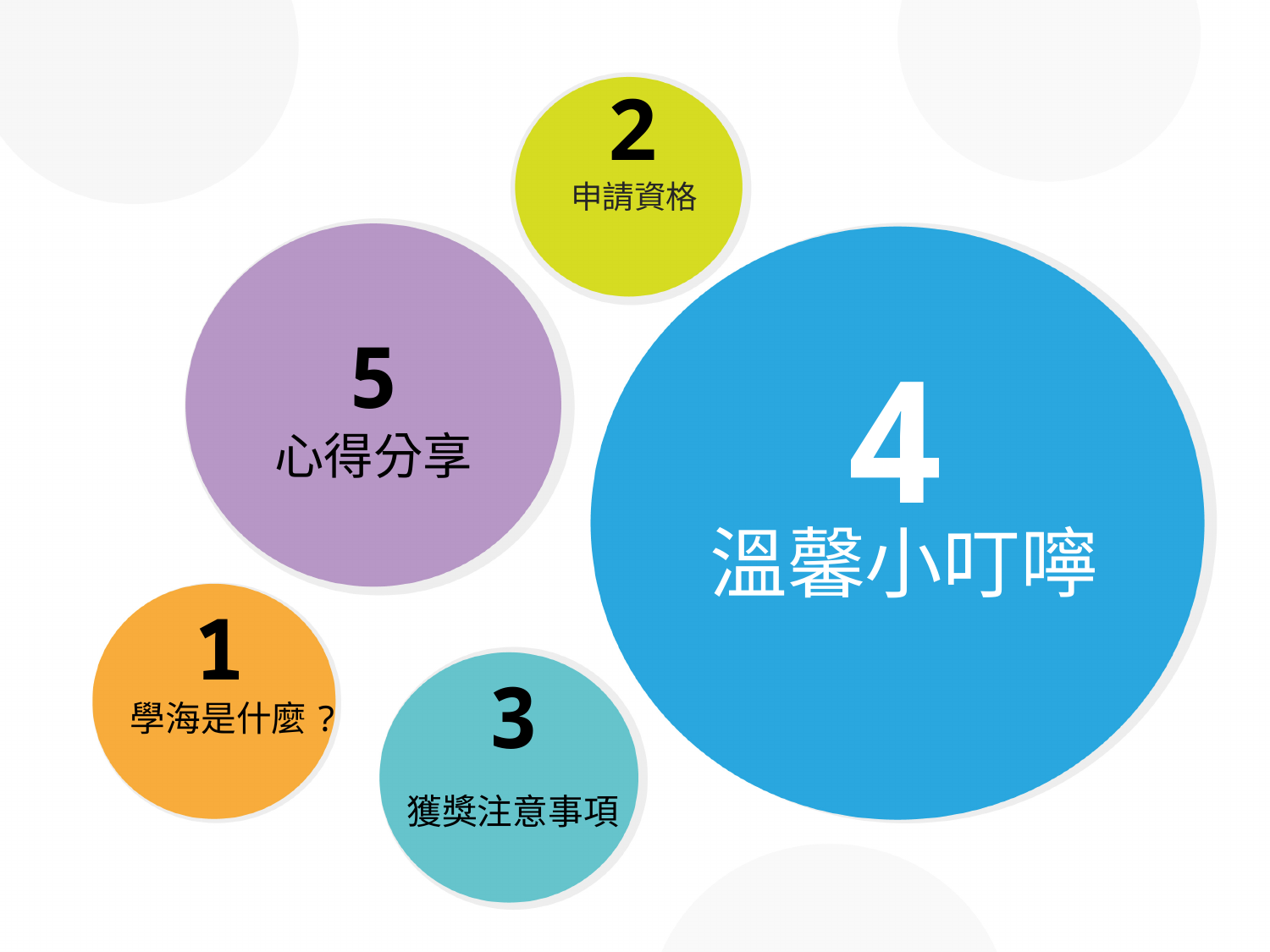

2
申請資格
5
4
心得分享
# 溫馨小叮嚀
1
3
學海是什麼?
獲獎注意事項